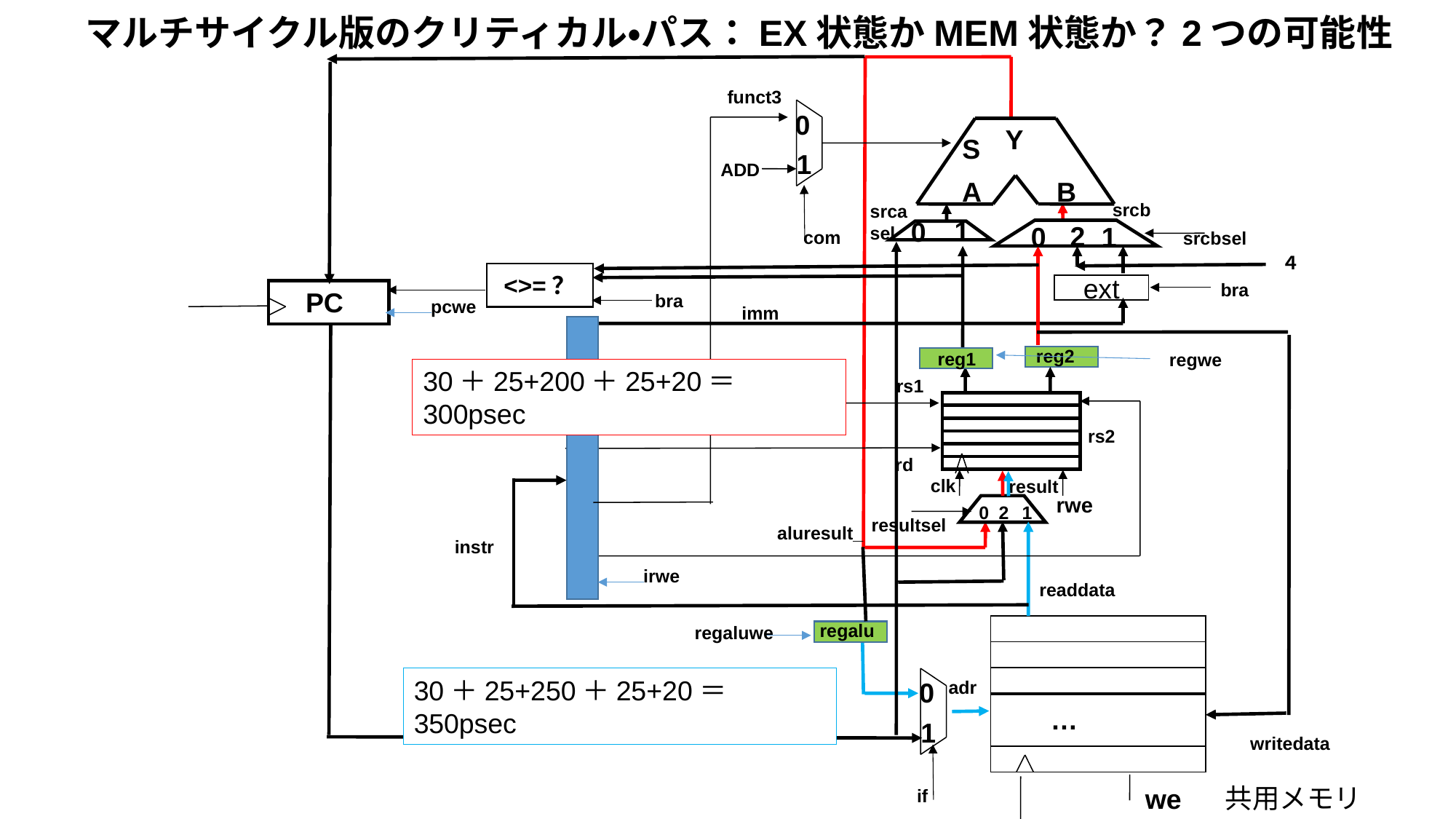

マルチサイクル版のクリティカル・パス：EX状態かMEM状態か？2つの可能性

funct3

0

Y

S
1

ADD

A
B
srcb
srca
sel

1
0
2
0
1

com

srcbsel

４

<>=？
bra
ext
PC

bra
pcwe
imm

reg2
reg1
regwe

30＋25+200＋25+20＝300psec
IR

rs1

rs2

rd
clk
result

rwe

0
1
2

resultsel

aluresult_

instr

irwe
readdata

regalu

regaluwe

30＋25+250＋25+20＝350psec

0
adr

…
1

writedata

共用メモリ

we
 if